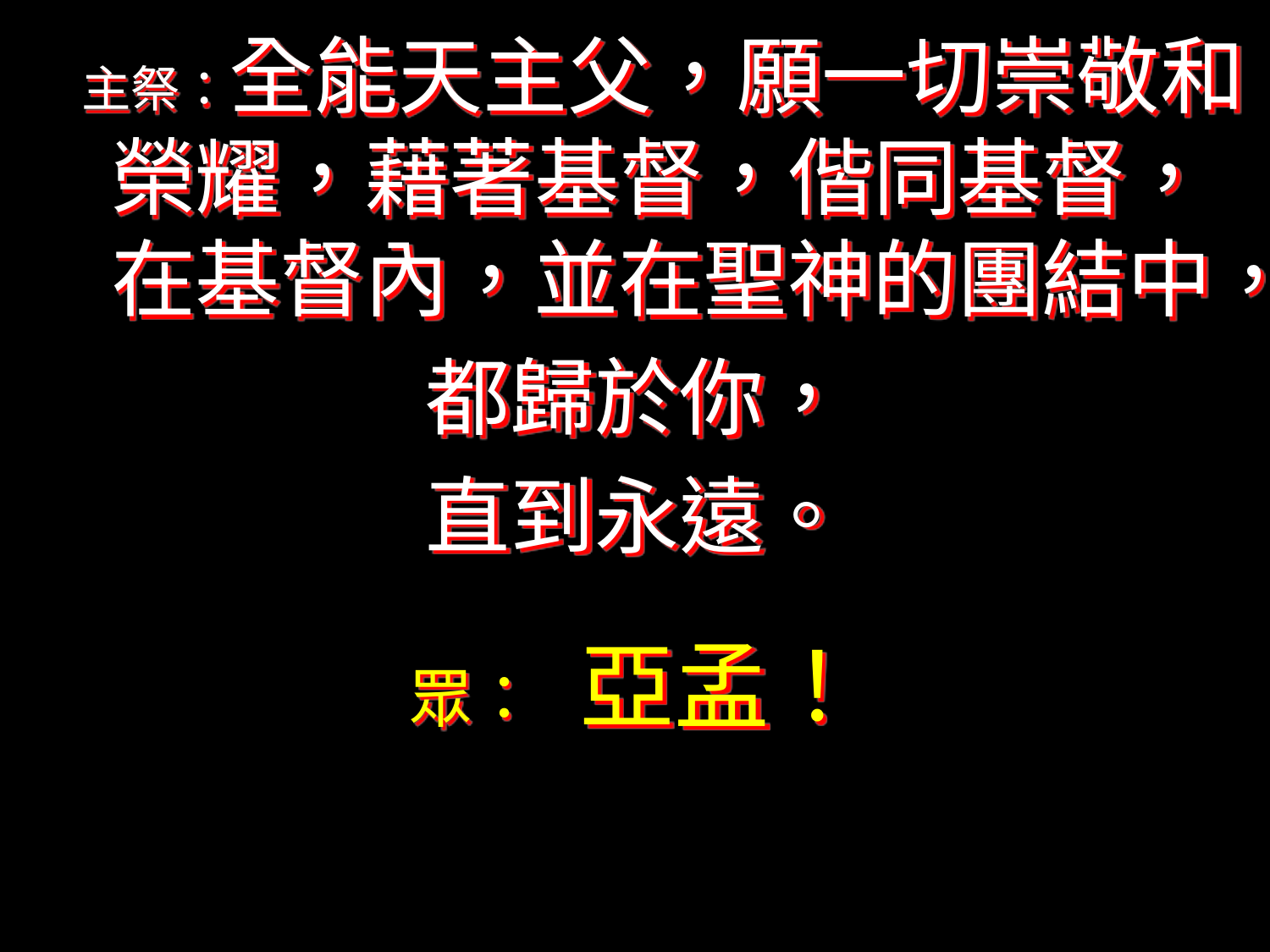

主祭：全能天主父，願一切崇敬和榮耀，藉著基督，偕同基督，在基督內，並在聖神的團結中，
都歸於你，
直到永遠。
眾：  亞孟！